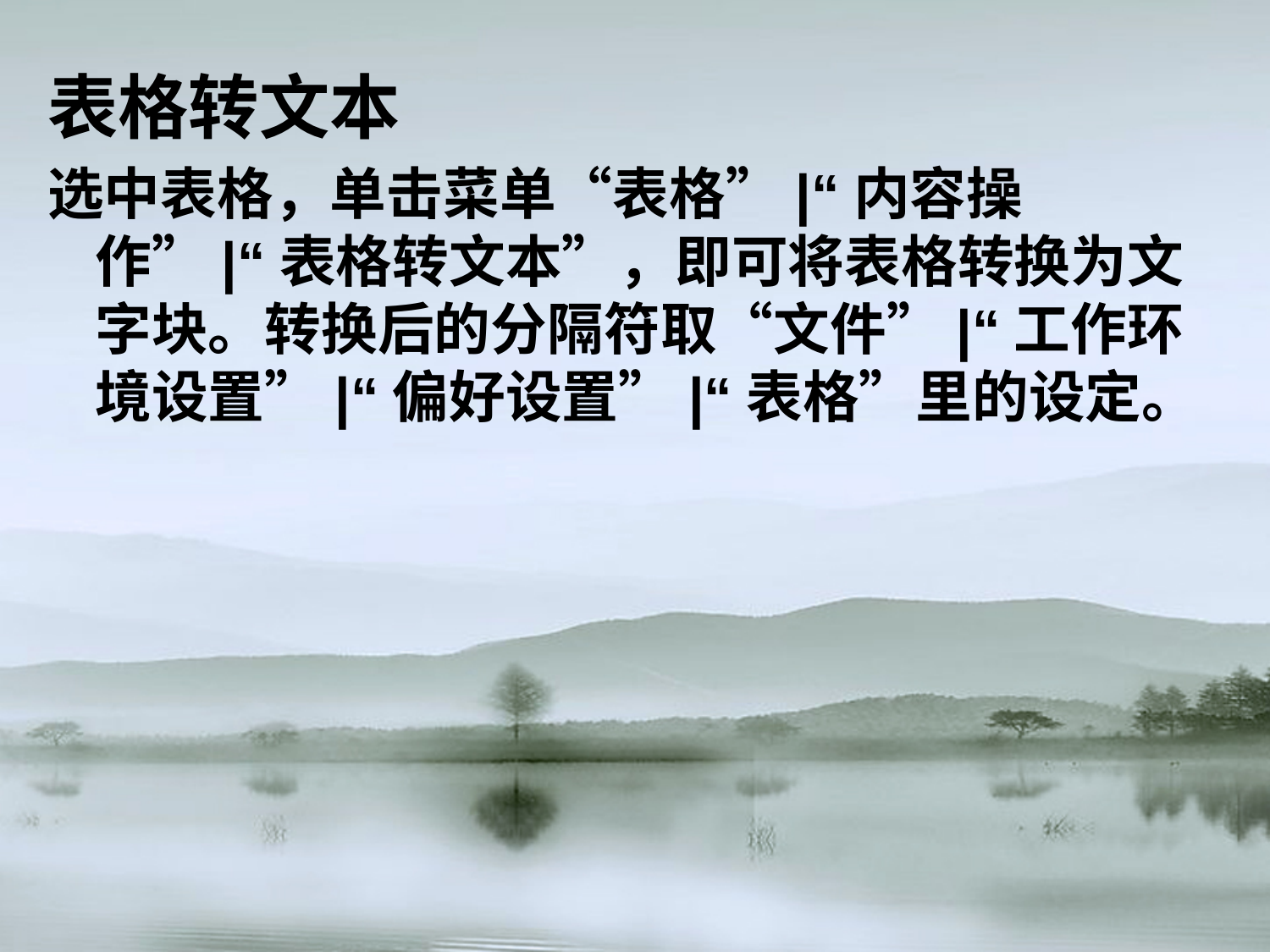

表格转文本
选中表格，单击菜单“表格”|“内容操作”|“表格转文本”，即可将表格转换为文字块。转换后的分隔符取“文件”|“工作环境设置”|“偏好设置”|“表格”里的设定。